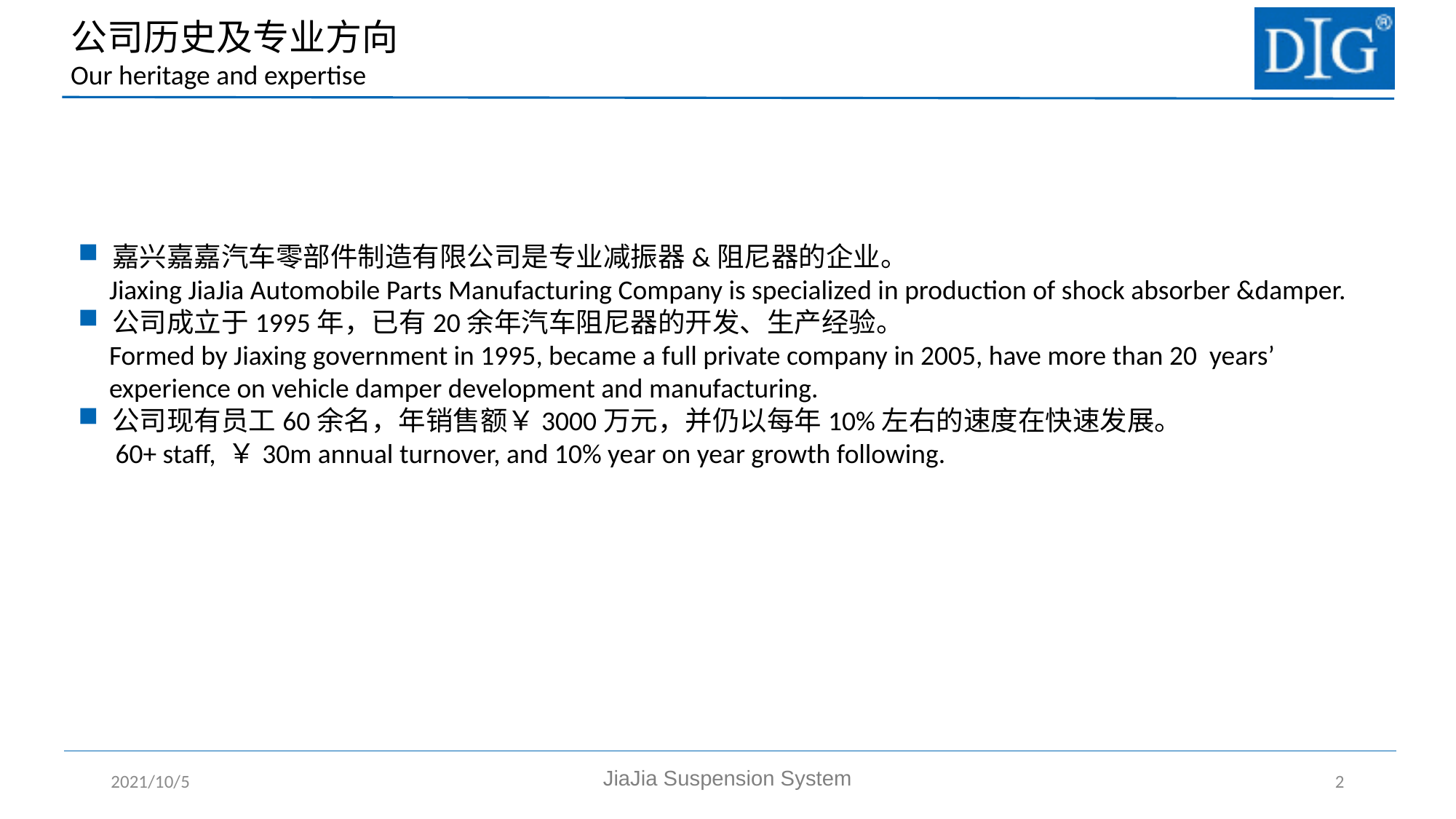

公司历史及专业方向
Our heritage and expertise
嘉兴嘉嘉汽车零部件制造有限公司是专业减振器&阻尼器的企业。
     Jiaxing JiaJia Automobile Parts Manufacturing Company is specialized in production of shock absorber &damper.
公司成立于1995年，已有20余年汽车阻尼器的开发、生产经验。
     Formed by Jiaxing government in 1995, became a full private company in 2005, have more than 20  years’
     experience on vehicle damper development and manufacturing.
公司现有员工60余名，年销售额￥3000万元，并仍以每年10%左右的速度在快速发展。
      60+ staff, ￥30m annual turnover, and 10% year on year growth following.

2021/10/5
JiaJia Suspension System
2